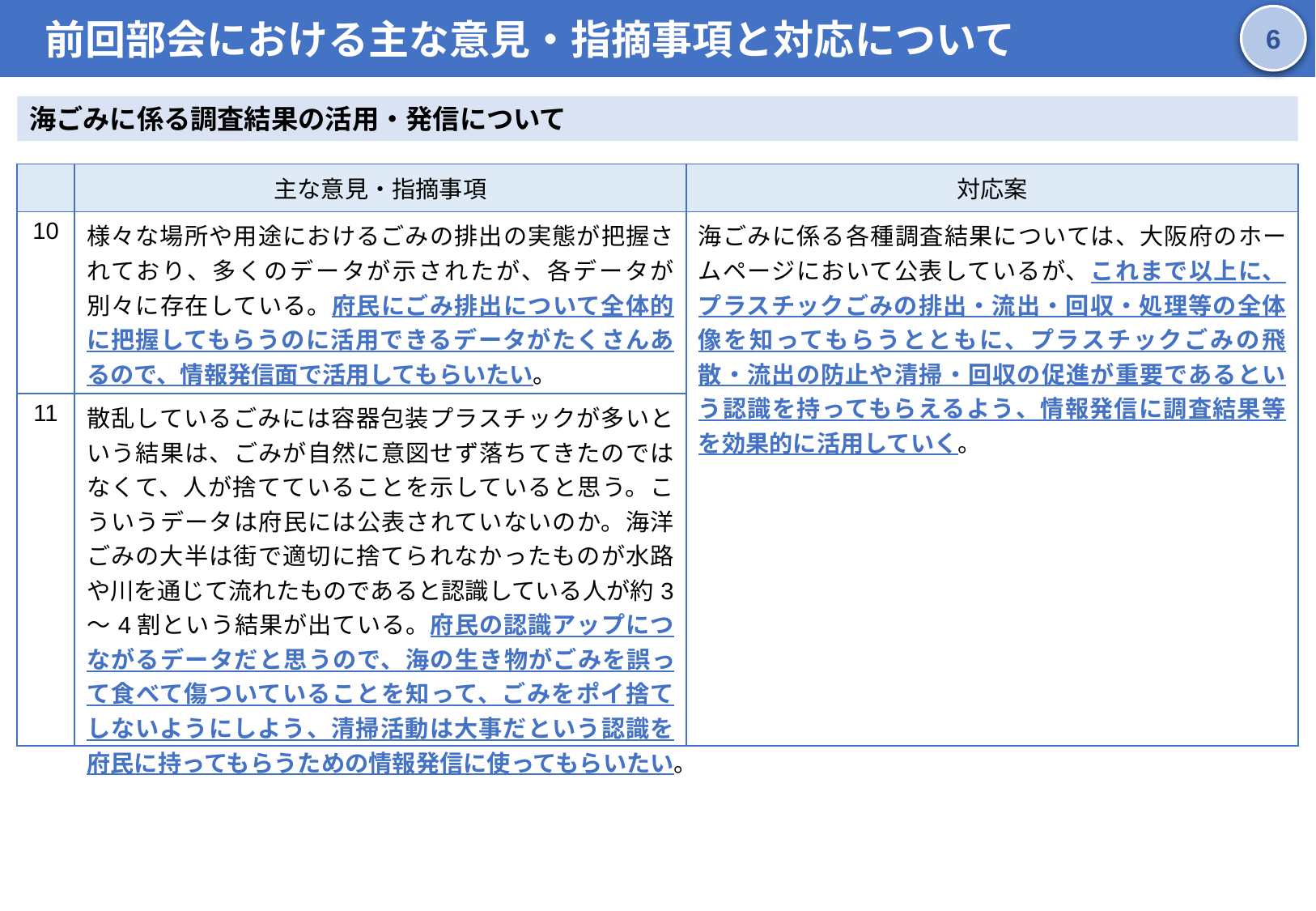

前回部会における主な意見・指摘事項と対応について
6
海ごみに係る調査結果の活用・発信について
|  | 主な意見・指摘事項 | 対応案 |
| --- | --- | --- |
| 10 | 様々な場所や用途におけるごみの排出の実態が把握されており、多くのデータが示されたが、各データが別々に存在している。府民にごみ排出について全体的に把握してもらうのに活用できるデータがたくさんあるので、情報発信面で活用してもらいたい。 | 海ごみに係る各種調査結果については、大阪府のホームページにおいて公表しているが、これまで以上に、プラスチックごみの排出・流出・回収・処理等の全体像を知ってもらうとともに、プラスチックごみの飛散・流出の防止や清掃・回収の促進が重要であるという認識を持ってもらえるよう、情報発信に調査結果等を効果的に活用していく。 |
| 11 | 散乱しているごみには容器包装プラスチックが多いという結果は、ごみが自然に意図せず落ちてきたのではなくて、人が捨てていることを示していると思う。こういうデータは府民には公表されていないのか。海洋ごみの大半は街で適切に捨てられなかったものが水路や川を通じて流れたものであると認識している人が約3～4割という結果が出ている。府民の認識アップにつながるデータだと思うので、海の生き物がごみを誤って食べて傷ついていることを知って、ごみをポイ捨てしないようにしよう、清掃活動は大事だという認識を府民に持ってもらうための情報発信に使ってもらいたい。 |  |